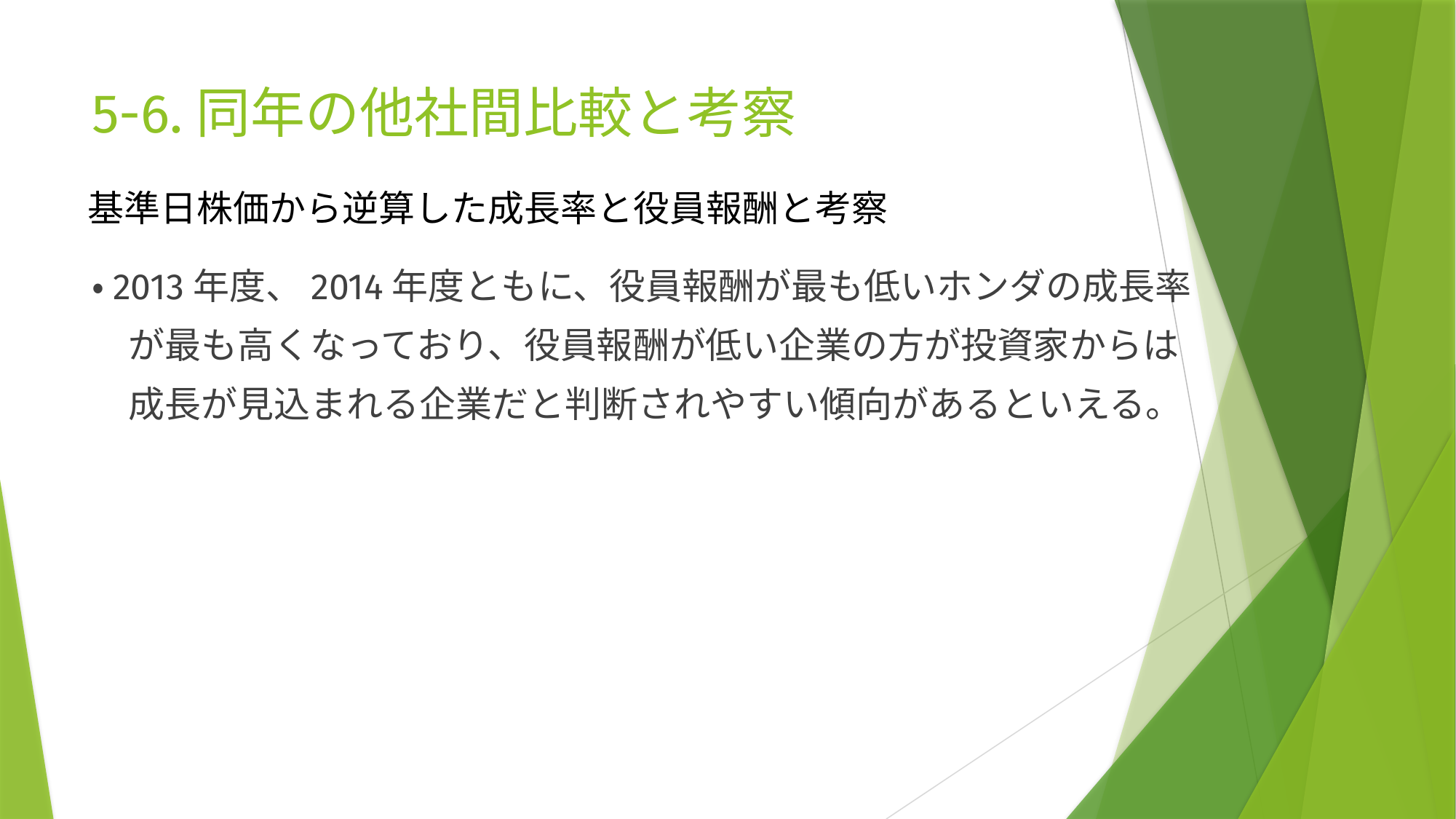

# 5-6.同年の他社間比較と考察
基準日株価から逆算した成長率と役員報酬と考察
・2013年度、2014年度ともに、役員報酬が最も低いホンダの成長率
　が最も高くなっており、役員報酬が低い企業の方が投資家からは
　成長が見込まれる企業だと判断されやすい傾向があるといえる。